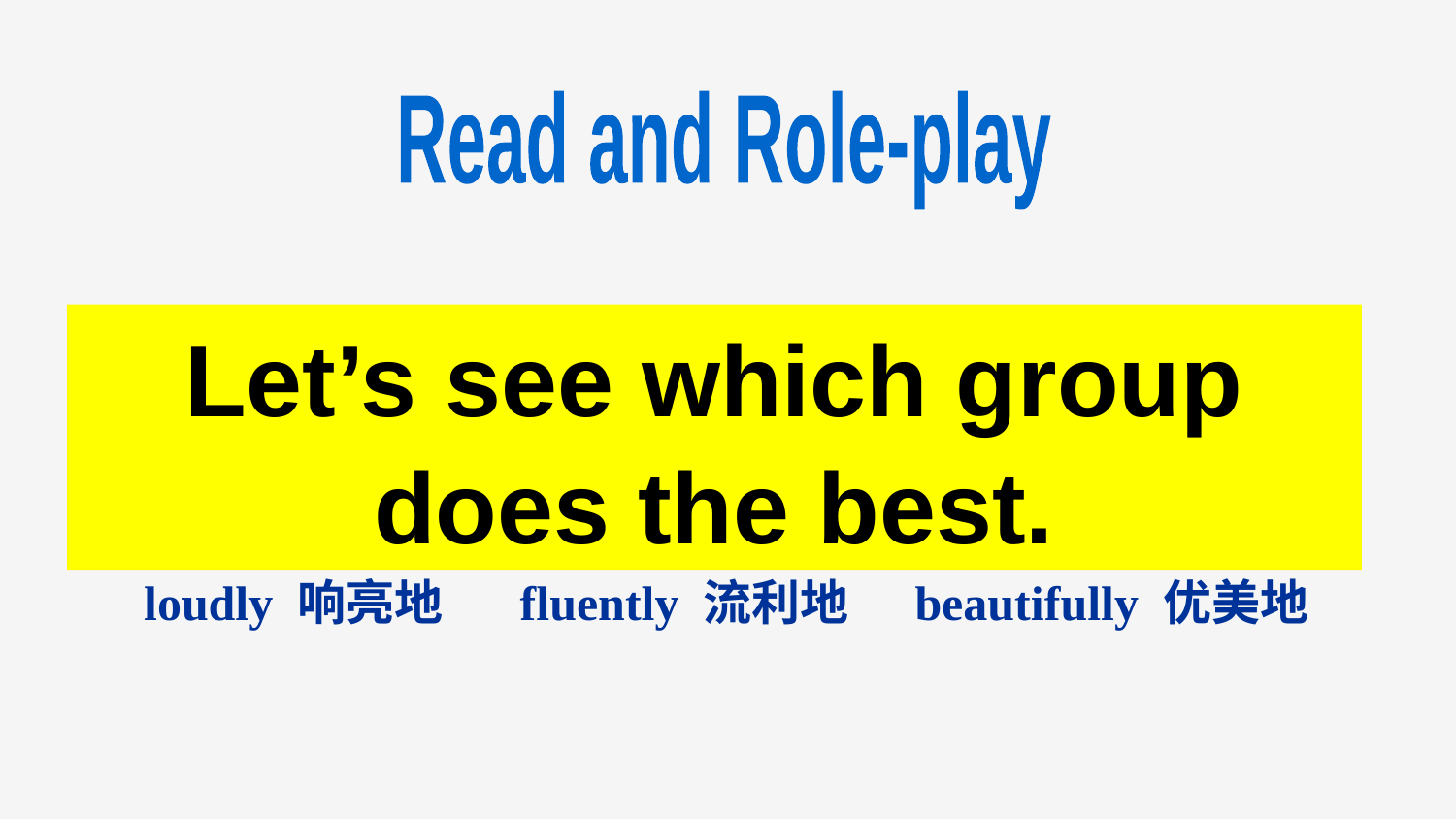

Read and Role-play
Let’s see which group does the best.

loudly 响亮地      fluently 流利地     beautifully 优美地